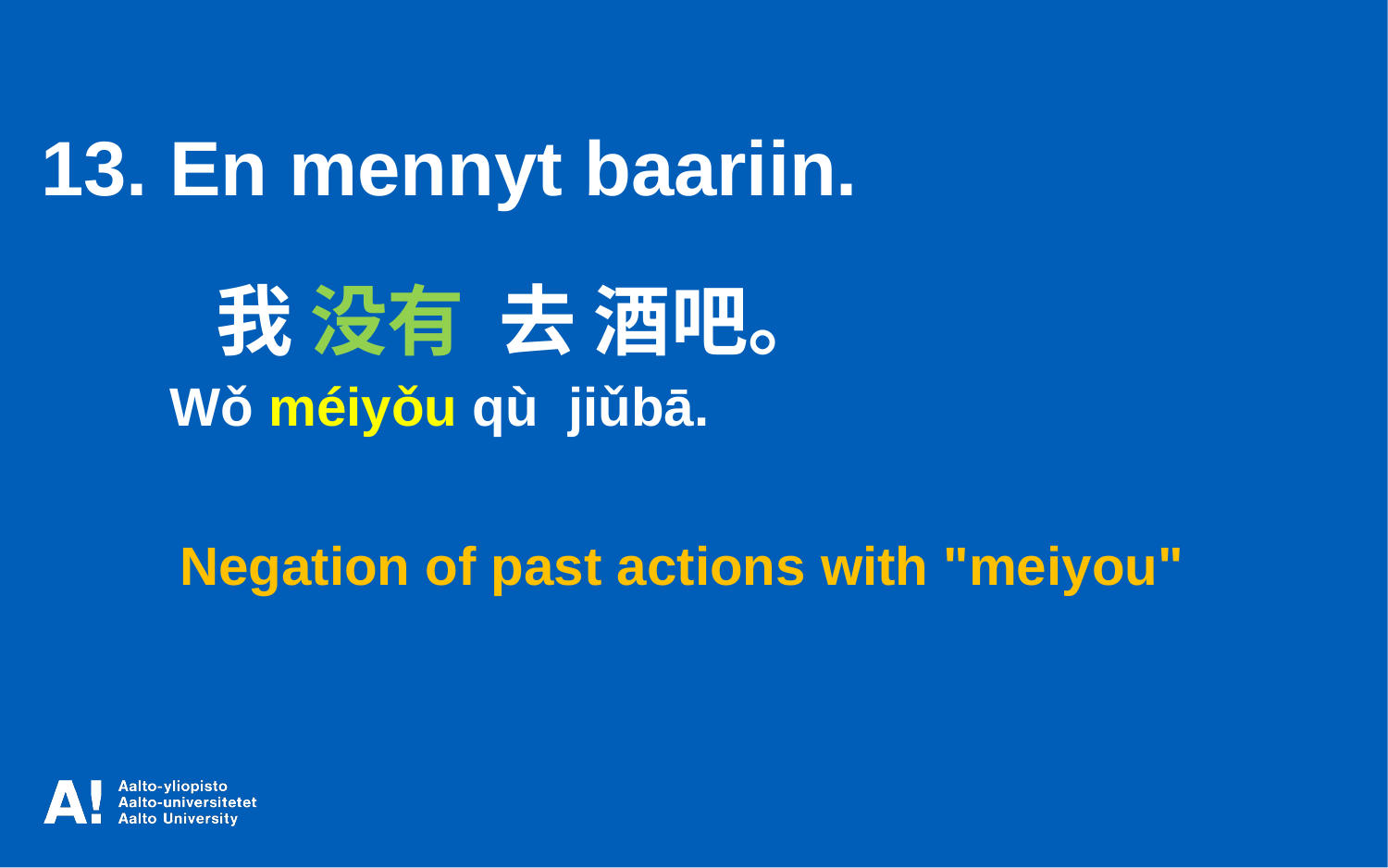

13. En mennyt baariin.

	 我 没有  去 酒吧。
      Wǒ méiyǒu qù  jiǔbā.

	Negation of past actions with "meiyou"